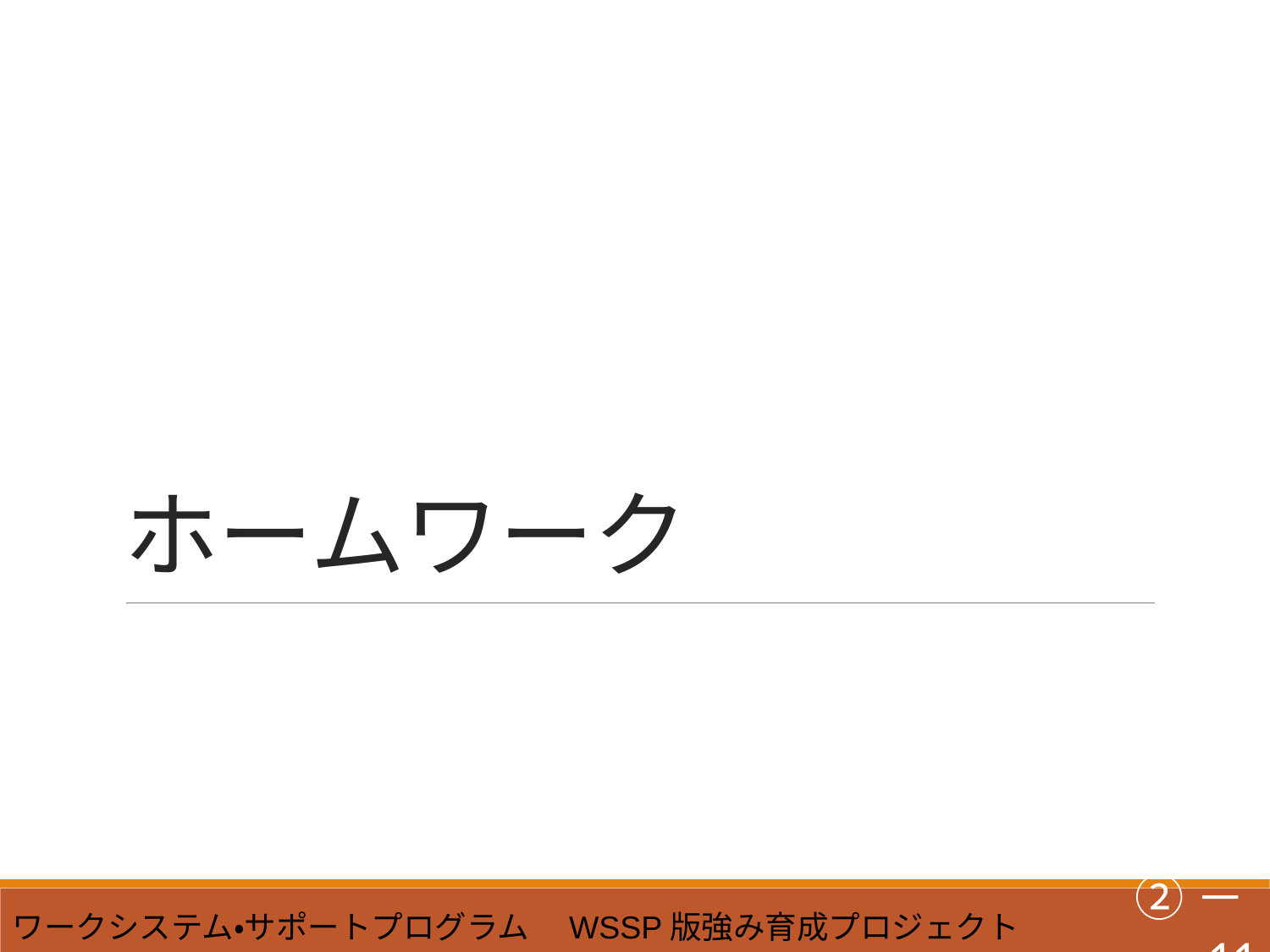

# ホームワーク
②－11
ワークシステム・サポートプログラム　WSSP版強み育成プロジェクト